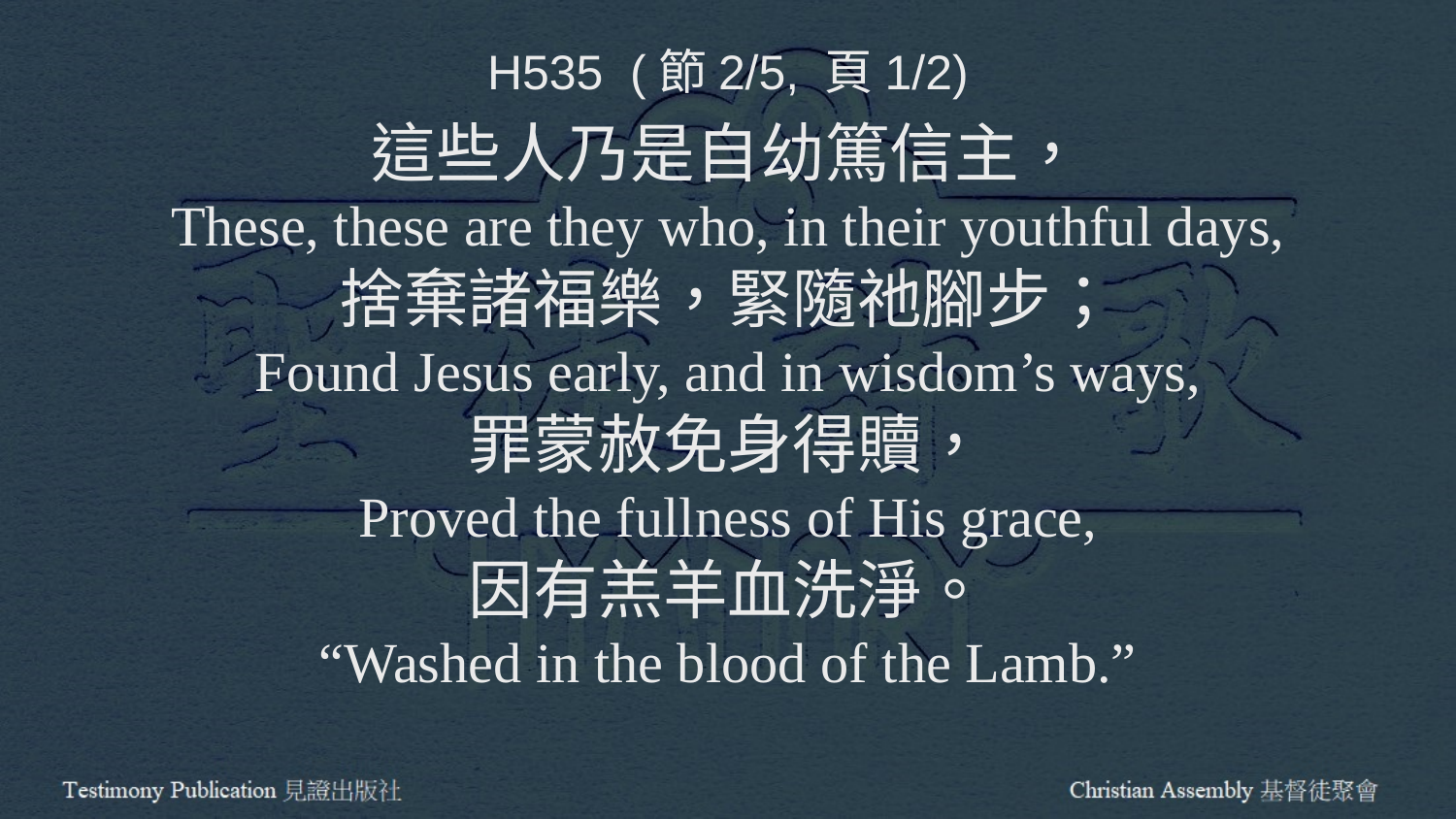

H535  (節2/5, 頁1/2)
這些人乃是自幼篤信主，
These, these are they who, in their youthful days,
捨棄諸福樂，緊隨祂腳步；
Found Jesus early, and in wisdom’s ways,
罪蒙赦免身得贖，
Proved the fullness of His grace,
因有羔羊血洗淨。
“Washed in the blood of the Lamb.”